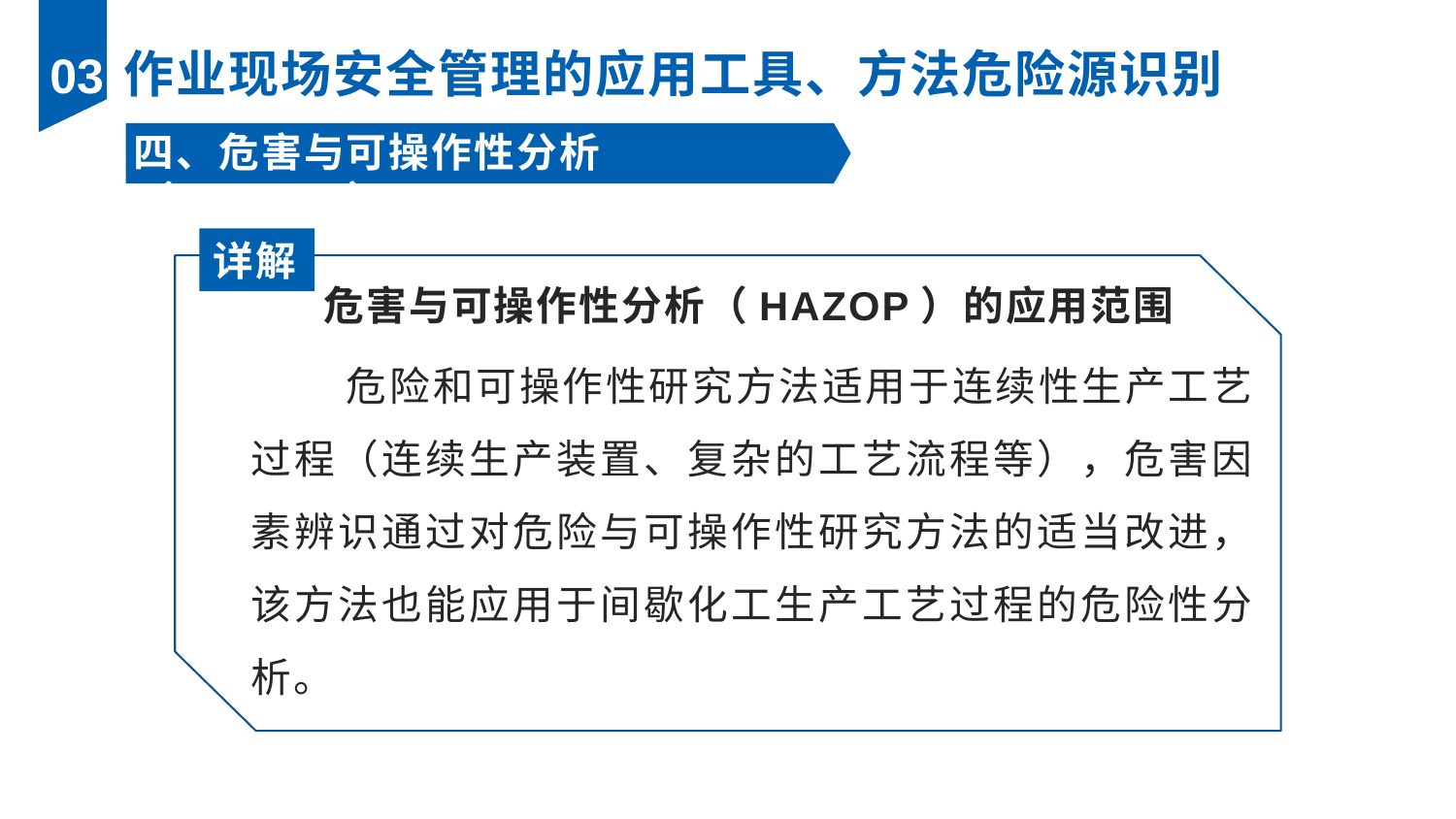

作业现场安全管理的应用工具、方法危险源识别
03
四、危害与可操作性分析（HAZOP）

详解

危害与可操作性分析（HAZOP）的应用范围
 危险和可操作性研究方法适用于连续性生产工艺过程（连续生产装置、复杂的工艺流程等），危害因素辨识通过对危险与可操作性研究方法的适当改进，该方法也能应用于间歇化工生产工艺过程的危险性分析。